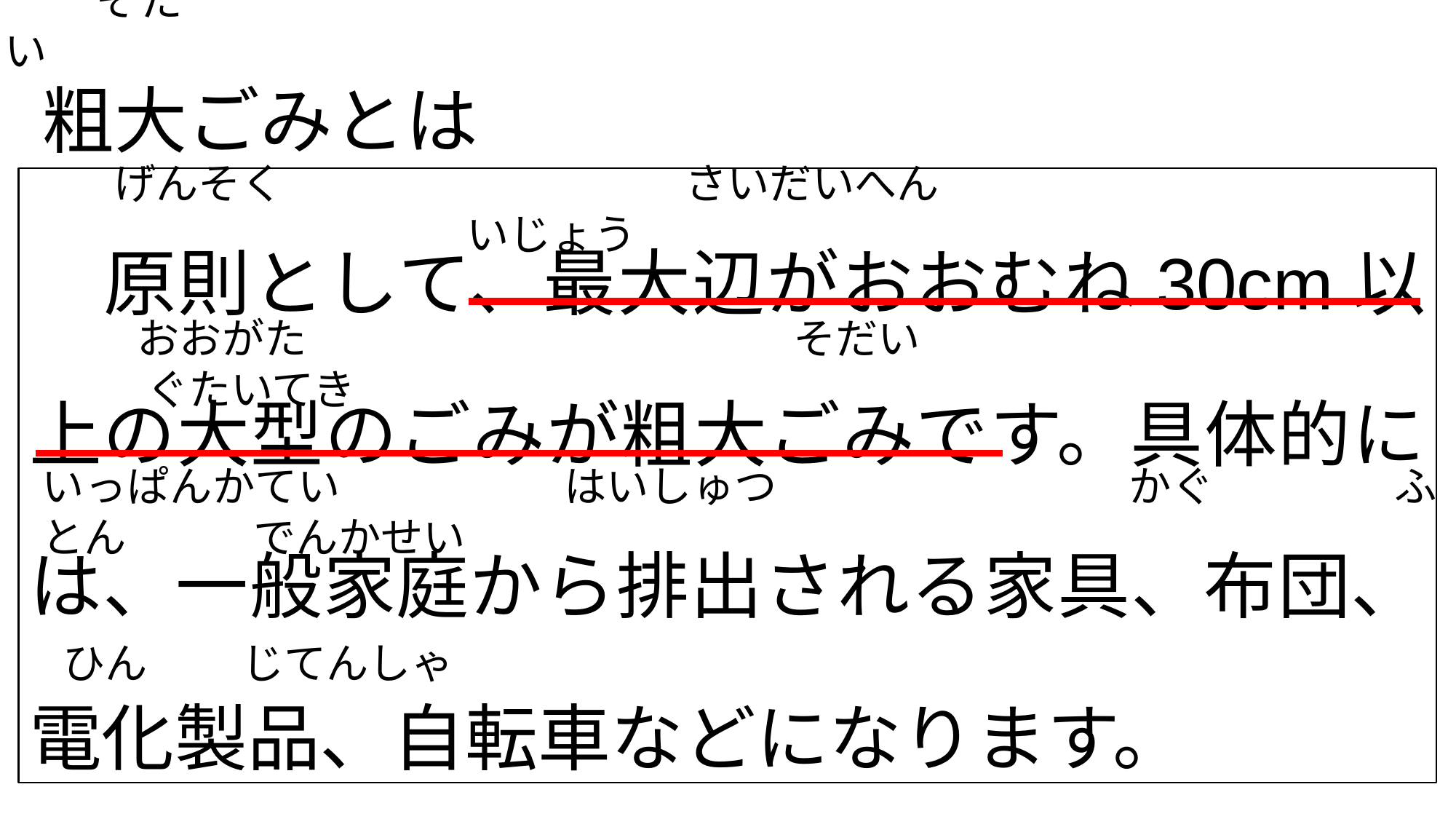

粗大ごみとは
　　そだい
　原則として、最大辺がおおむね30cm以上の大型のごみが粗大ごみです。具体的には、一般家庭から排出される家具、布団、電化製品、自転車などになります。
　　げんそく　　　　 　　　　　 さいだいへん　　　  　　　　　　　　　　　　     　　　　　 いじょう
　　おおがた　　　　 　　　　　 　　そだい　　　  　　　　　　　　　　　 ぐたいてき
いっぱんかてい　　　　 　はいしゅつ　　　　　　　　 かぐ　　　　 ふとん　　　でんかせい
　　ひん　　 じてんしゃ